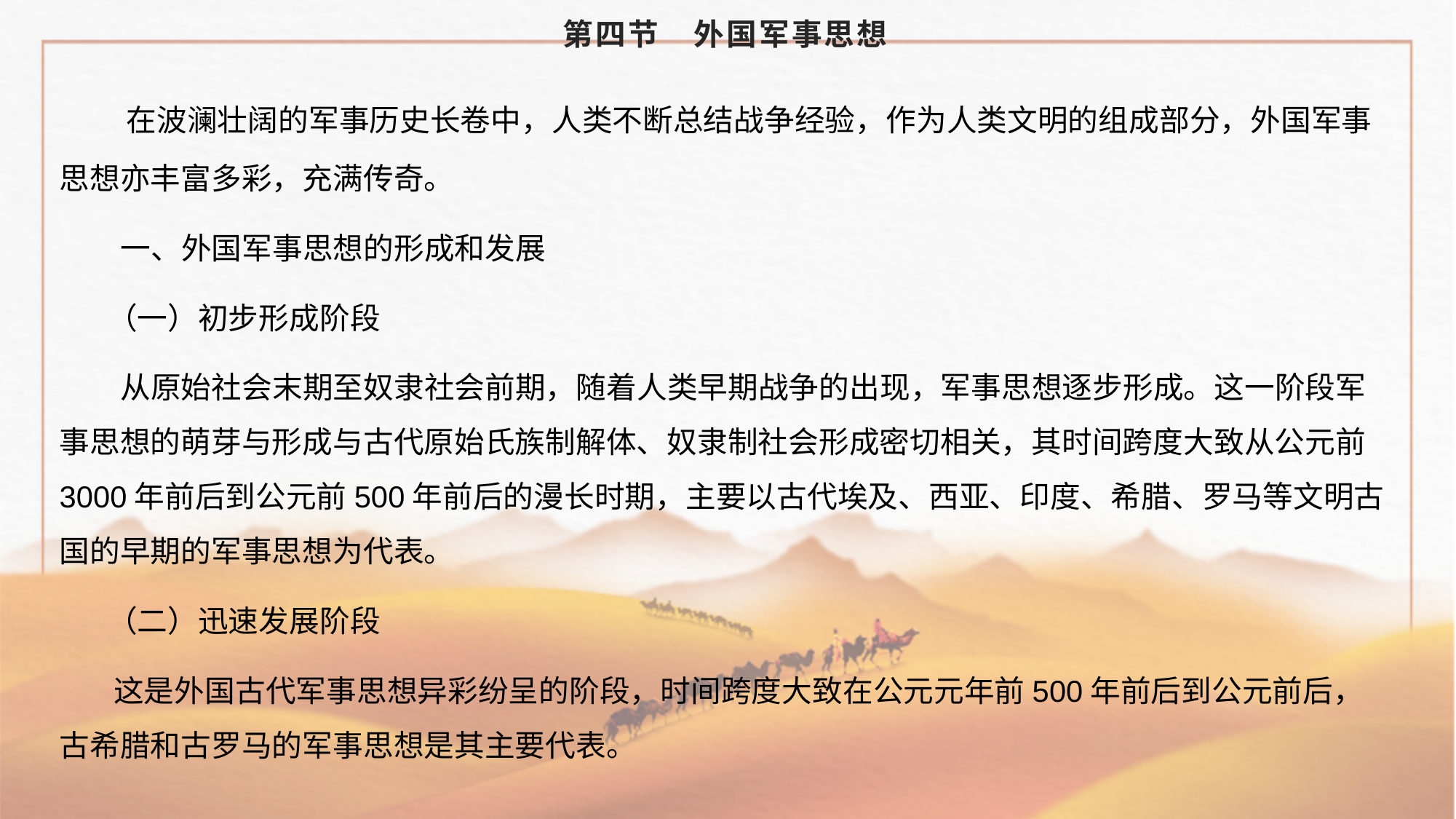

第四节 外国军事思想
     在波澜壮阔的军事历史长卷中，人类不断总结战争经验，作为人类文明的组成部分，外国军事思想亦丰富多彩，充满传奇。
        一、外国军事思想的形成和发展
      （一）初步形成阶段
        从原始社会末期至奴隶社会前期，随着人类早期战争的出现，军事思想逐步形成。这一阶段军事思想的萌芽与形成与古代原始氏族制解体、奴隶制社会形成密切相关，其时间跨度大致从公元前3000年前后到公元前500年前后的漫长时期，主要以古代埃及、西亚、印度、希腊、罗马等文明古国的早期的军事思想为代表。
      （二）迅速发展阶段
       这是外国古代军事思想异彩纷呈的阶段，时间跨度大致在公元元年前500年前后到公元前后，古希腊和古罗马的军事思想是其主要代表。